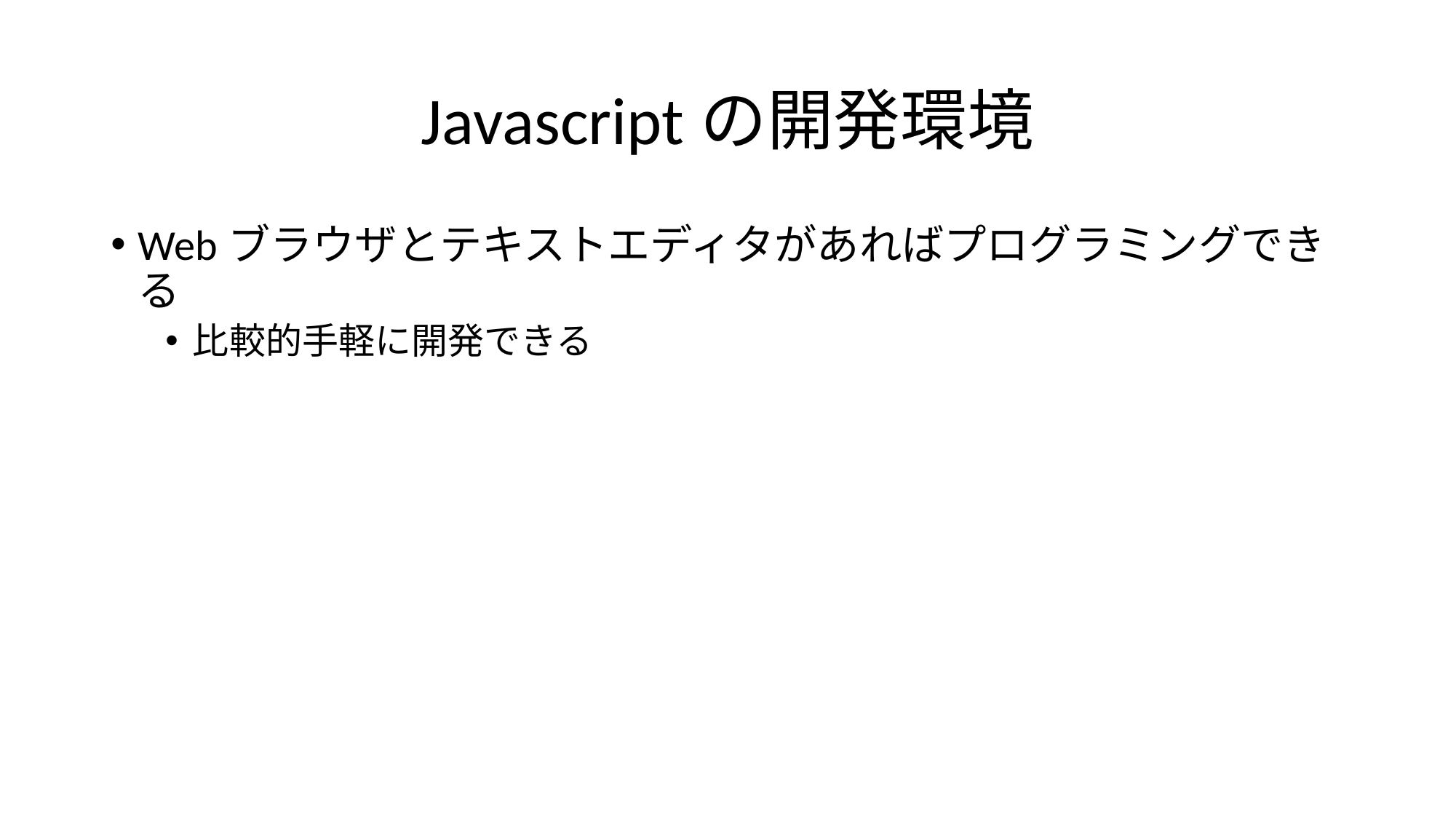

# Javascriptの開発環境
Webブラウザとテキストエディタがあればプログラミングできる
比較的手軽に開発できる